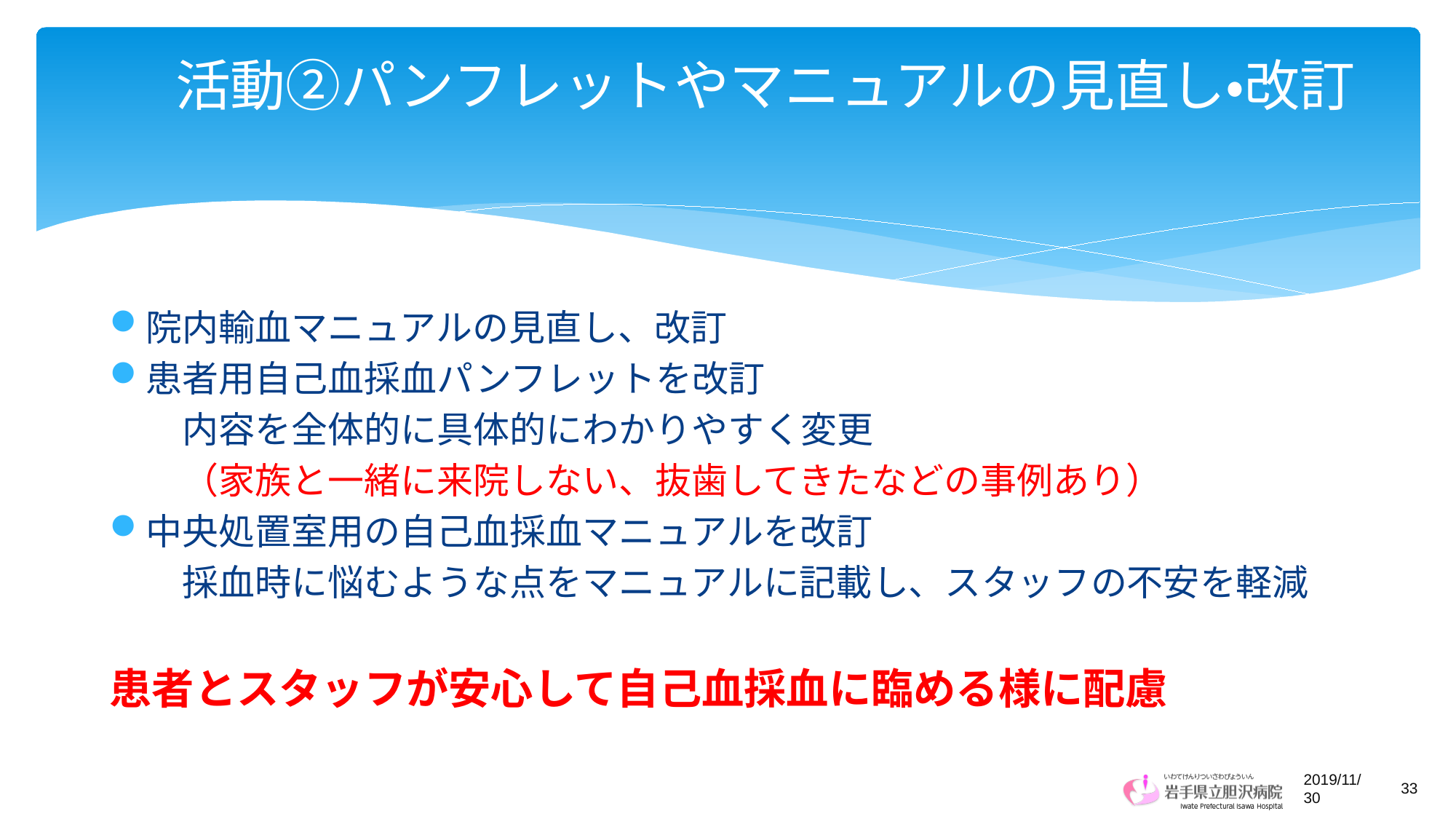

# 活動②パンフレットやマニュアルの見直し・改訂
院内輸血マニュアルの見直し、改訂
患者用自己血採血パンフレットを改訂
　　内容を全体的に具体的にわかりやすく変更
　　（家族と一緒に来院しない、抜歯してきたなどの事例あり）
中央処置室用の自己血採血マニュアルを改訂
　　採血時に悩むような点をマニュアルに記載し、スタッフの不安を軽減

患者とスタッフが安心して自己血採血に臨める様に配慮